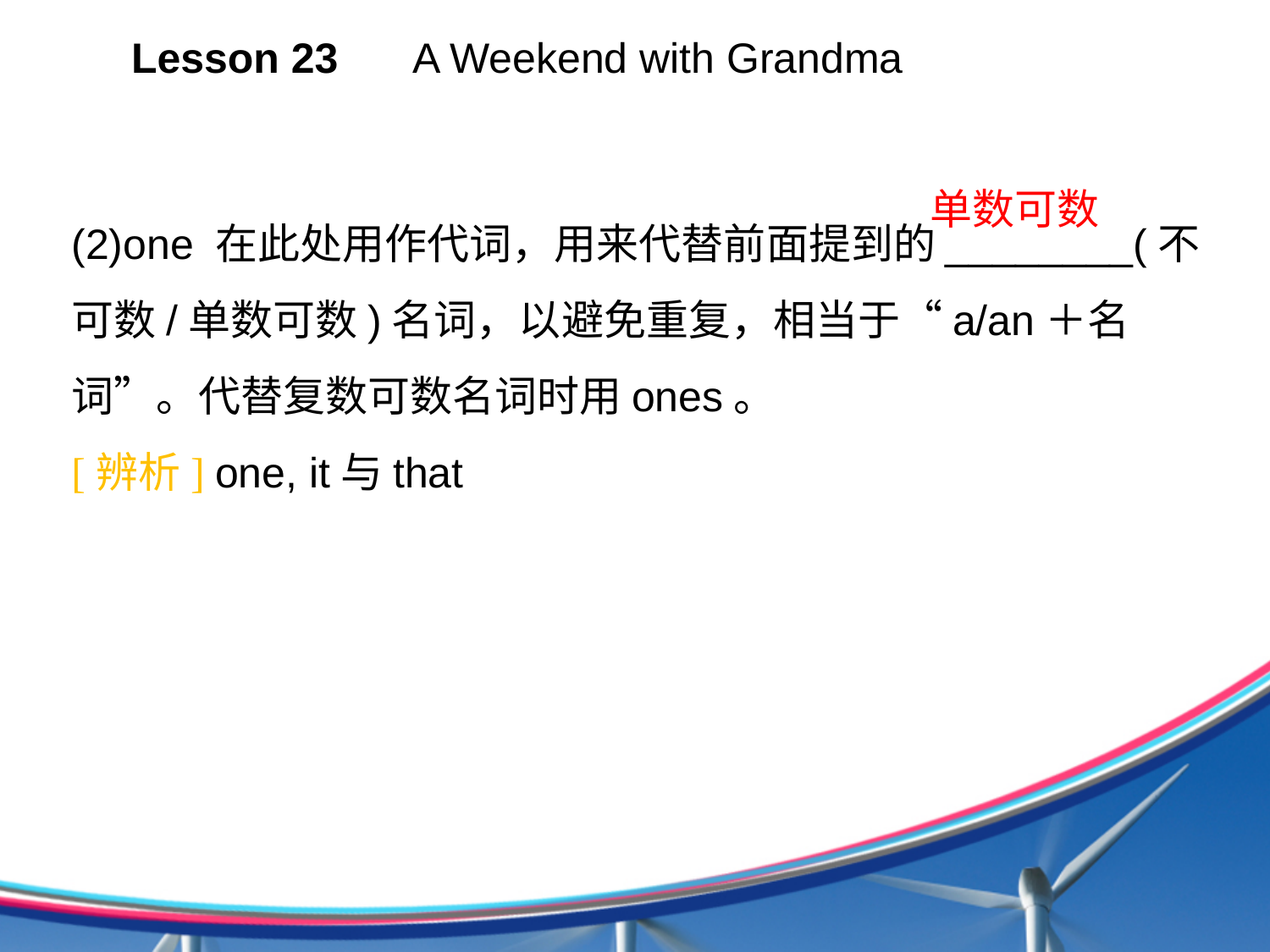

Lesson 23 　A Weekend with Grandma
单数可数
(2)one 在此处用作代词，用来代替前面提到的________(不可数/单数可数)名词，以避免重复，相当于“a/an＋名词”。代替复数可数名词时用ones。
[辨析] one, it与that